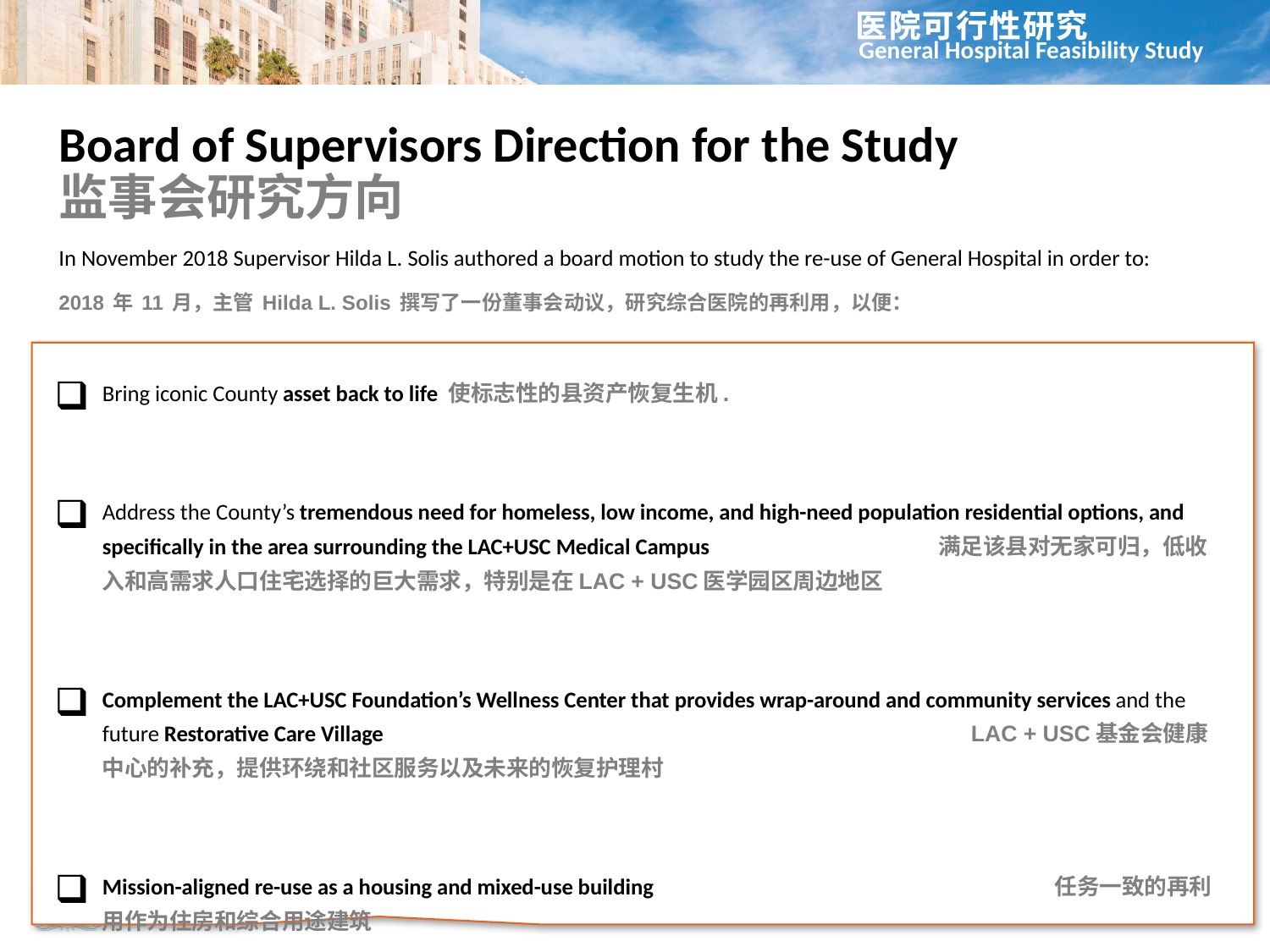

医院可行性研究
# Board of Supervisors Direction for the Study 监事会研究方向
In November 2018 Supervisor Hilda L. Solis authored a board motion to study the re-use of General Hospital in order to: 2018年11月，主管Hilda L. Solis撰写了一份董事会动议，研究综合医院的再利用，以便：

Bring iconic County asset back to life 使标志性的县资产恢复生机.

Address the County’s tremendous need for homeless, low income, and high-need population residential options, and specifically in the area surrounding the LAC+USC Medical Campus                                            满足该县对无家可归，低收入和高需求人口住宅选择的巨大需求，特别是在LAC + USC医学园区周边地区

Complement the LAC+USC Foundation’s Wellness Center that provides wrap-around and community services and the future Restorative Care Village 				                     LAC + USC基金会健康中心的补充，提供环绕和社区服务以及未来的恢复护理村

Mission-aligned re-use as a housing and mixed-use building                                                                              任务一致的再利用作为住房和综合用途建筑